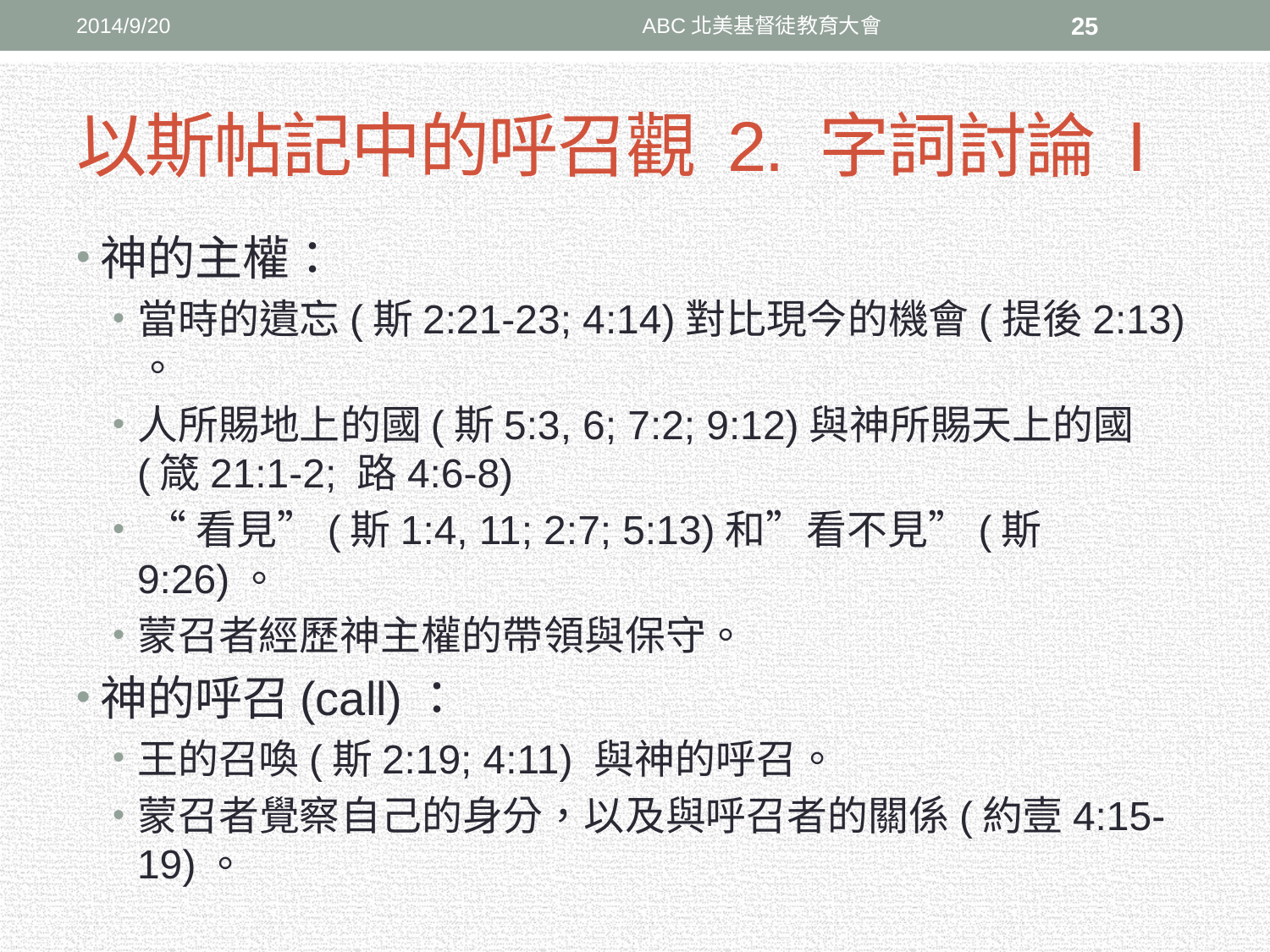

2014/9/20
ABC北美基督徒教育大會
25
# 以斯帖記中的呼召觀 2. 字詞討論 I
神的主權：
當時的遺忘(斯2:21-23; 4:14)對比現今的機會(提後2:13) 。
人所賜地上的國(斯5:3, 6; 7:2; 9:12)與神所賜天上的國(箴21:1-2; 路4:6-8)
 “看見”(斯1:4, 11; 2:7; 5:13)和”看不見”(斯9:26)。
蒙召者經歷神主權的帶領與保守。
神的呼召(call)：
王的召喚(斯2:19; 4:11) 與神的呼召。
蒙召者覺察自己的身分，以及與呼召者的關係(約壹4:15-19)。